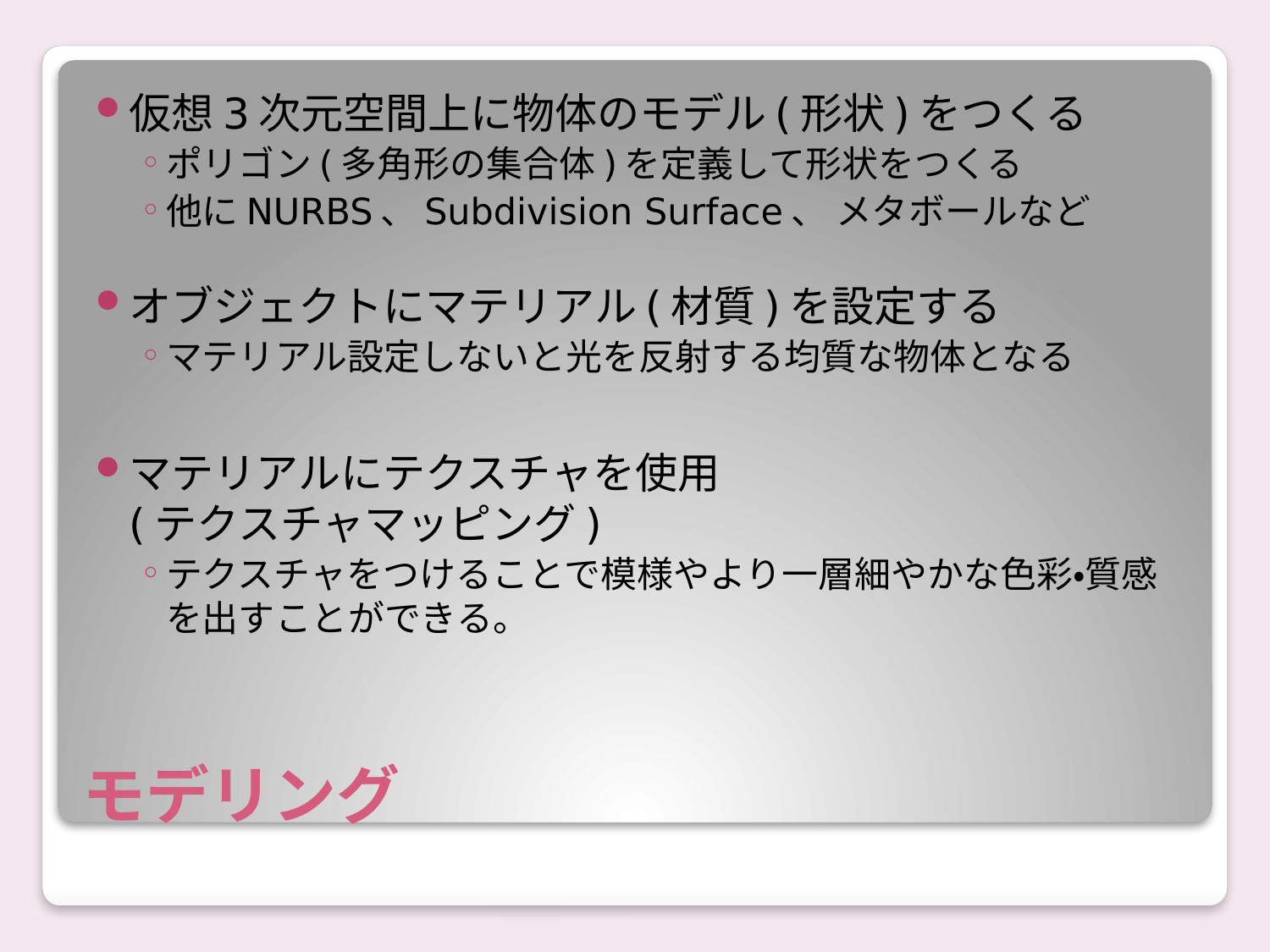

仮想3次元空間上に物体のモデル(形状)をつくる
ポリゴン(多角形の集合体)を定義して形状をつくる
他にNURBS、Subdivision Surface、 メタボールなど
オブジェクトにマテリアル(材質)を設定する
マテリアル設定しないと光を反射する均質な物体となる

マテリアルにテクスチャを使用
(テクスチャマッピング)
テクスチャをつけることで模様やより一層細やかな色彩・質感を出すことができる。

# モデリング